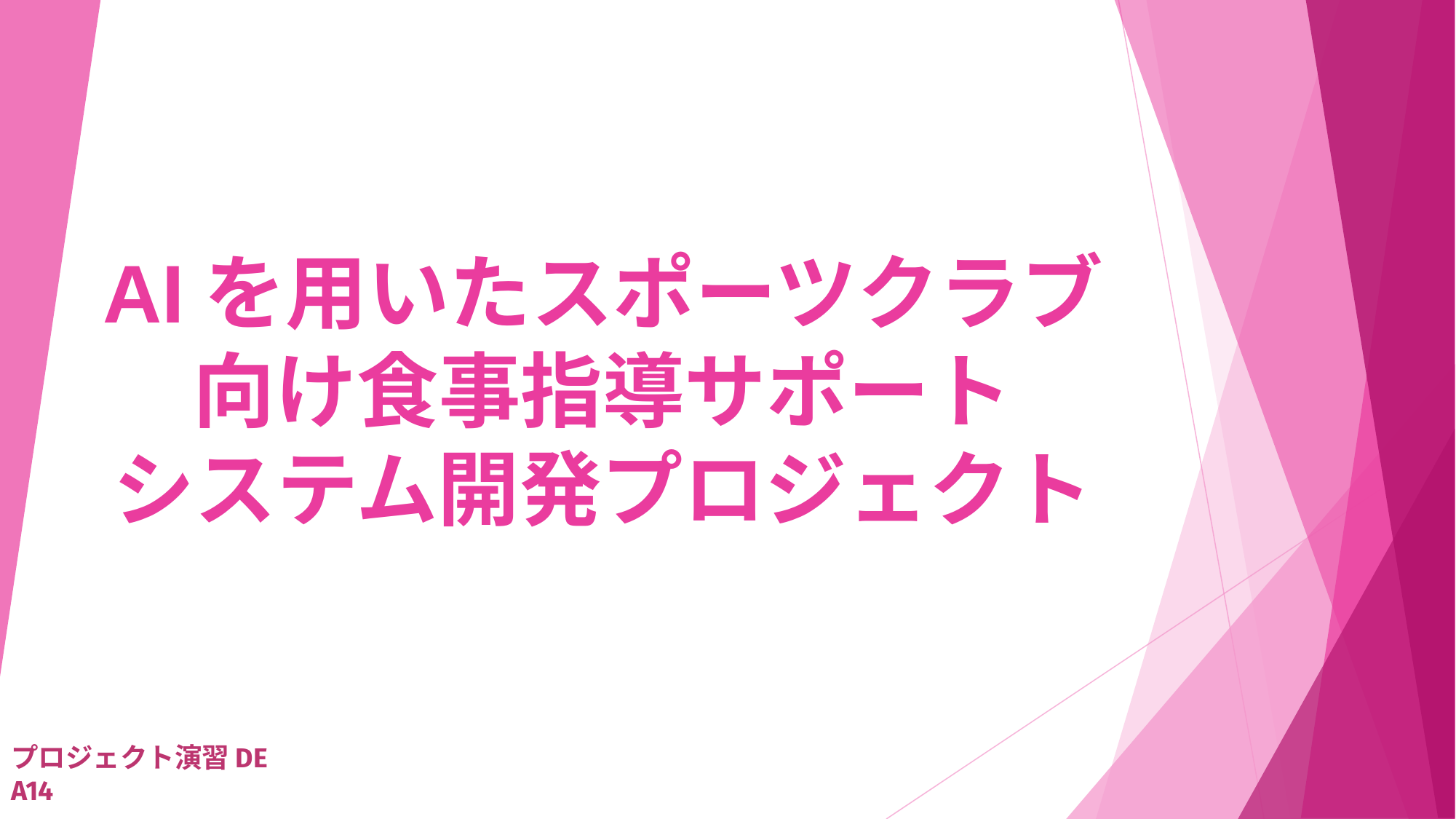

# AIを用いたスポーツクラブ向け食事指導サポート システム開発プロジェクト
プロジェクト演習DE
A14